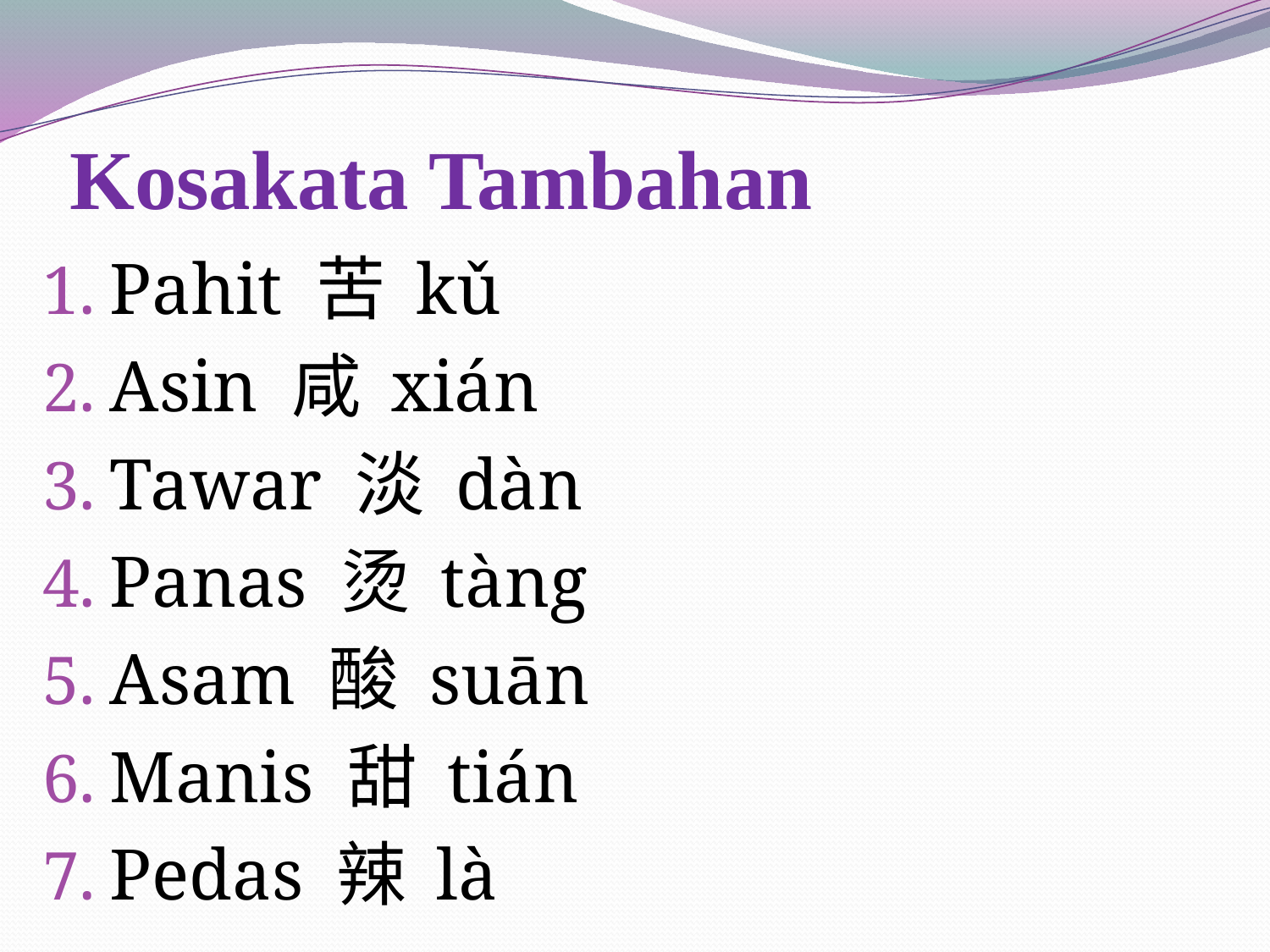

# Kosakata Tambahan
Pahit 苦 kǔ
Asin 咸 xián
Tawar 淡 dàn
Panas 烫 tàng
Asam 酸 suān
Manis 甜 tián
Pedas 辣 là